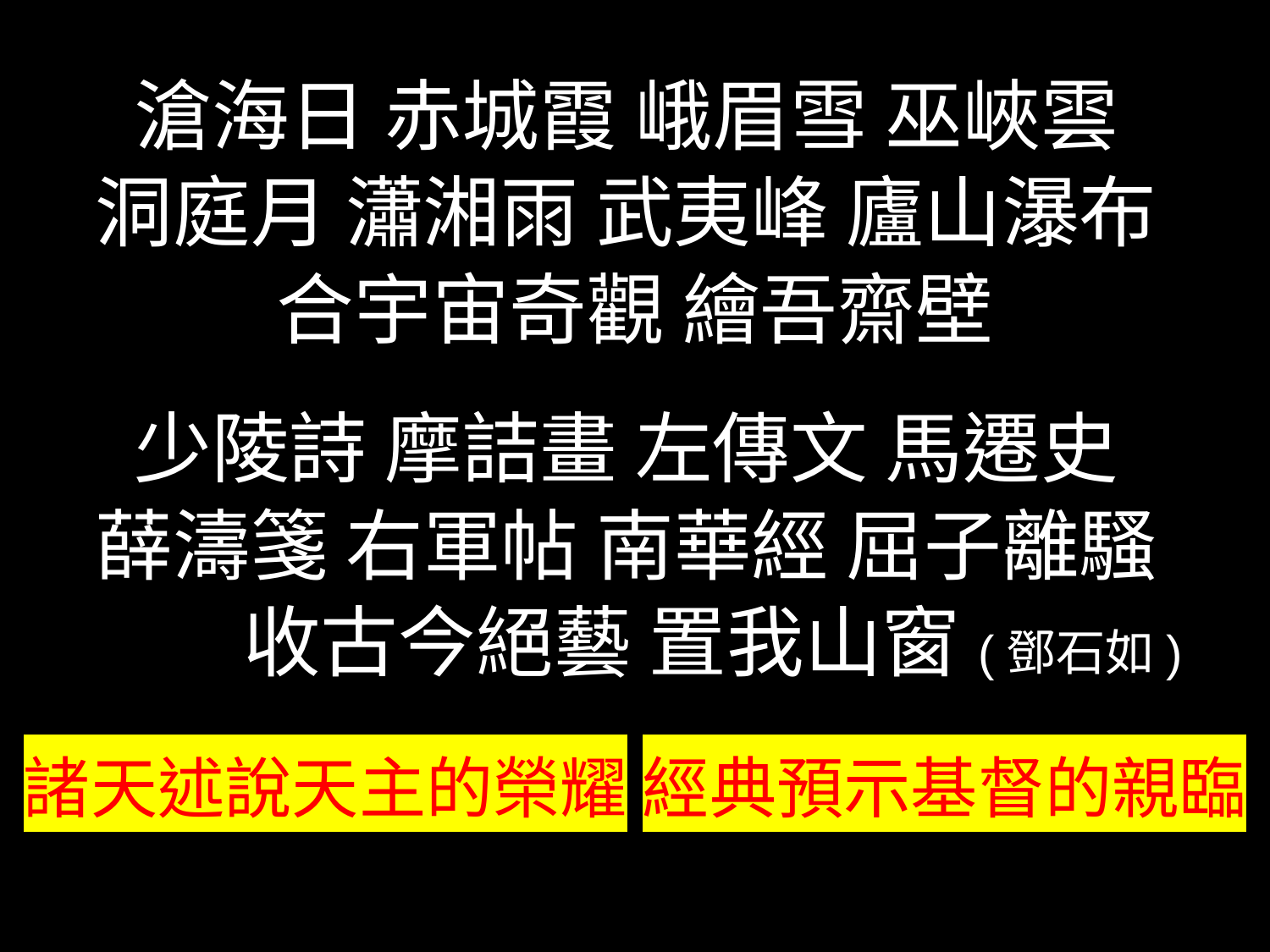

滄海日 赤城霞 峨眉雪 巫峽雲
洞庭月 瀟湘雨 武夷峰 廬山瀑布
合宇宙奇觀 繪吾齋壁
少陵詩 摩詰畫 左傳文 馬遷史
薛濤箋 右軍帖 南華經 屈子離騷
         收古今絕藝 置我山窗(鄧石如)
諸天述說天主的榮耀 經典預示基督的親臨